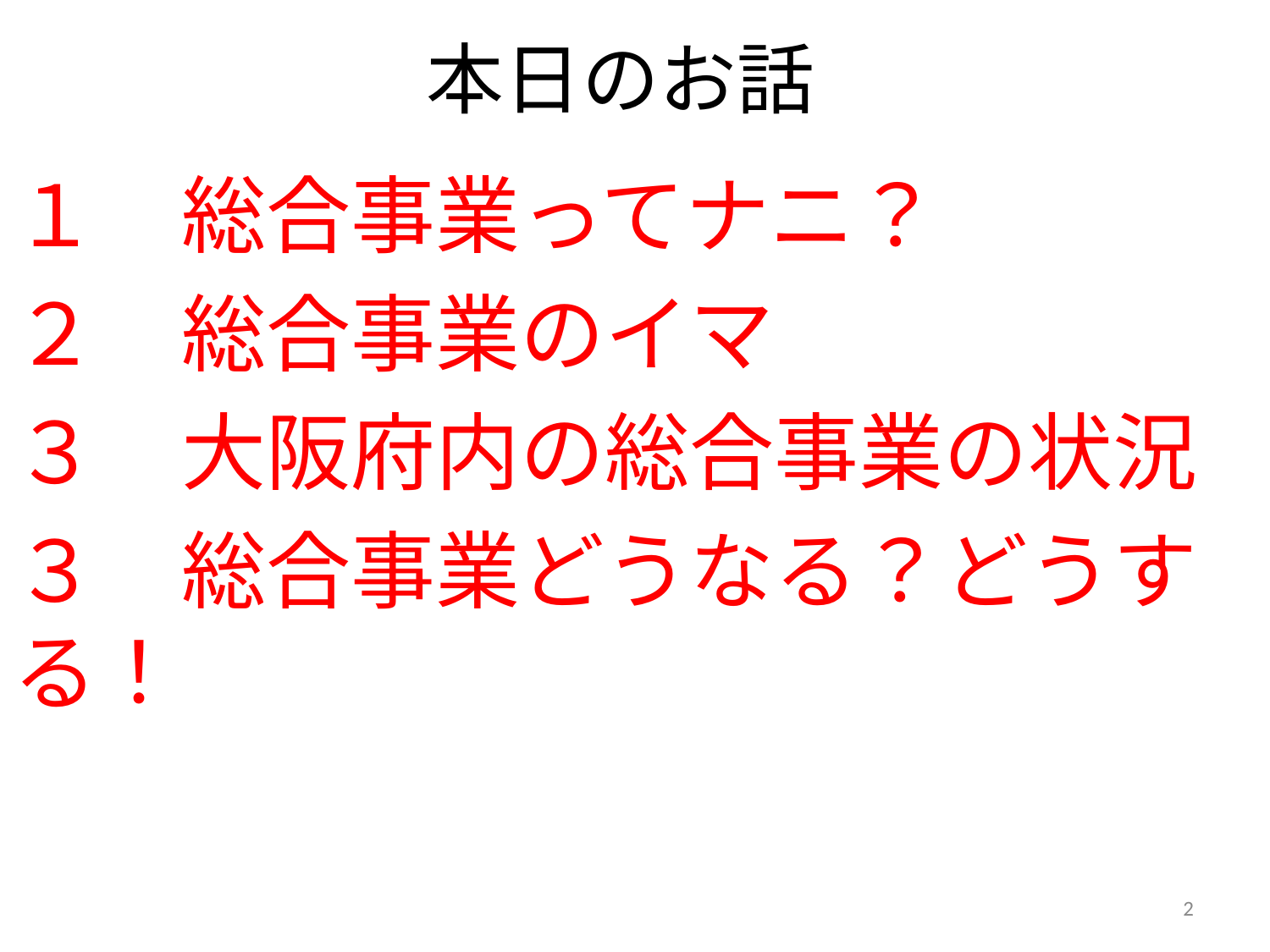

# 本日のお話
１　総合事業ってナニ？
２　総合事業のイマ
３　大阪府内の総合事業の状況
３　総合事業どうなる？どうする！

2